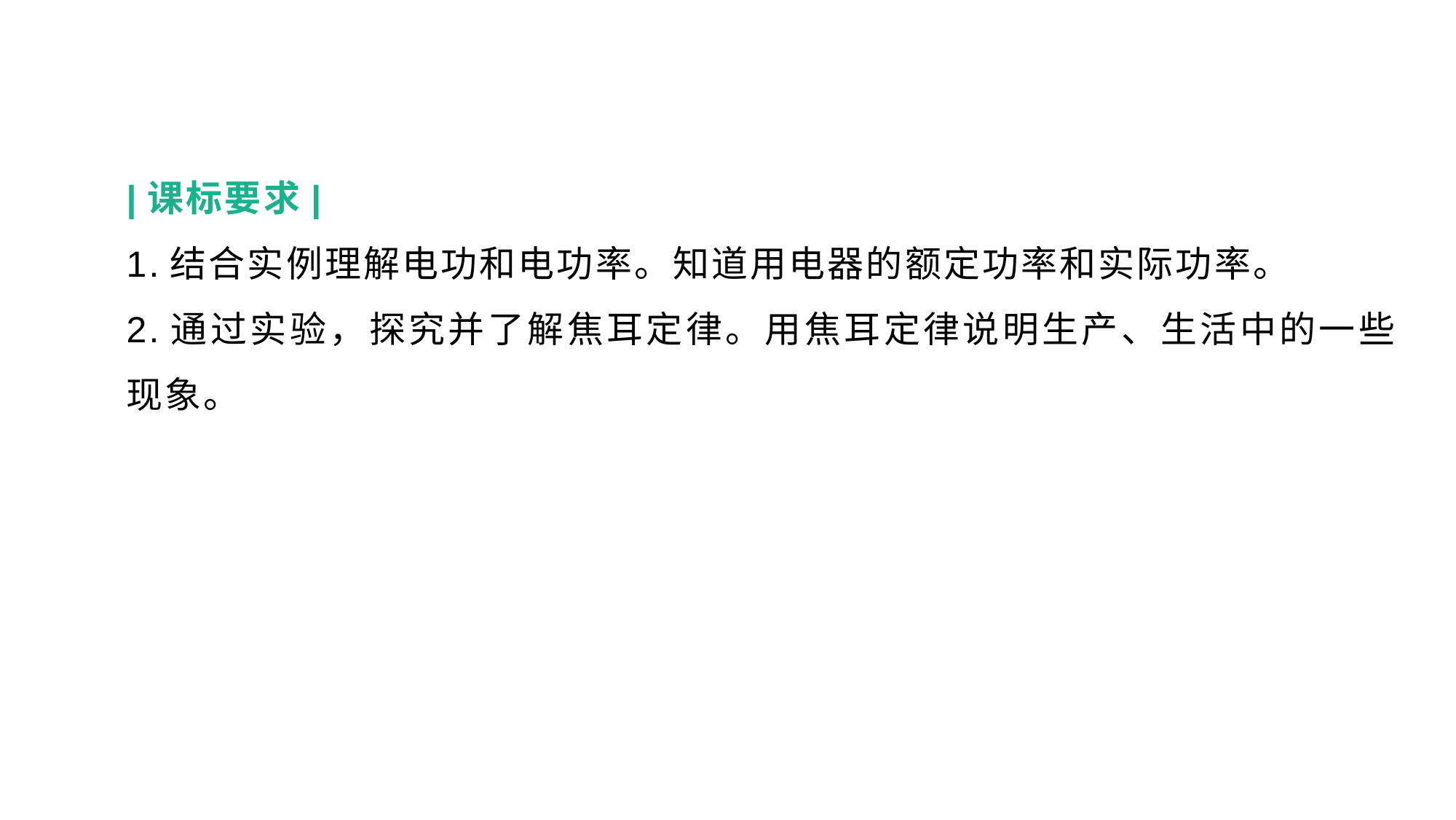

|课标要求|
1.结合实例理解电功和电功率。知道用电器的额定功率和实际功率。
2.通过实验，探究并了解焦耳定律。用焦耳定律说明生产、生活中的一些现象。
思维导图 构建体系